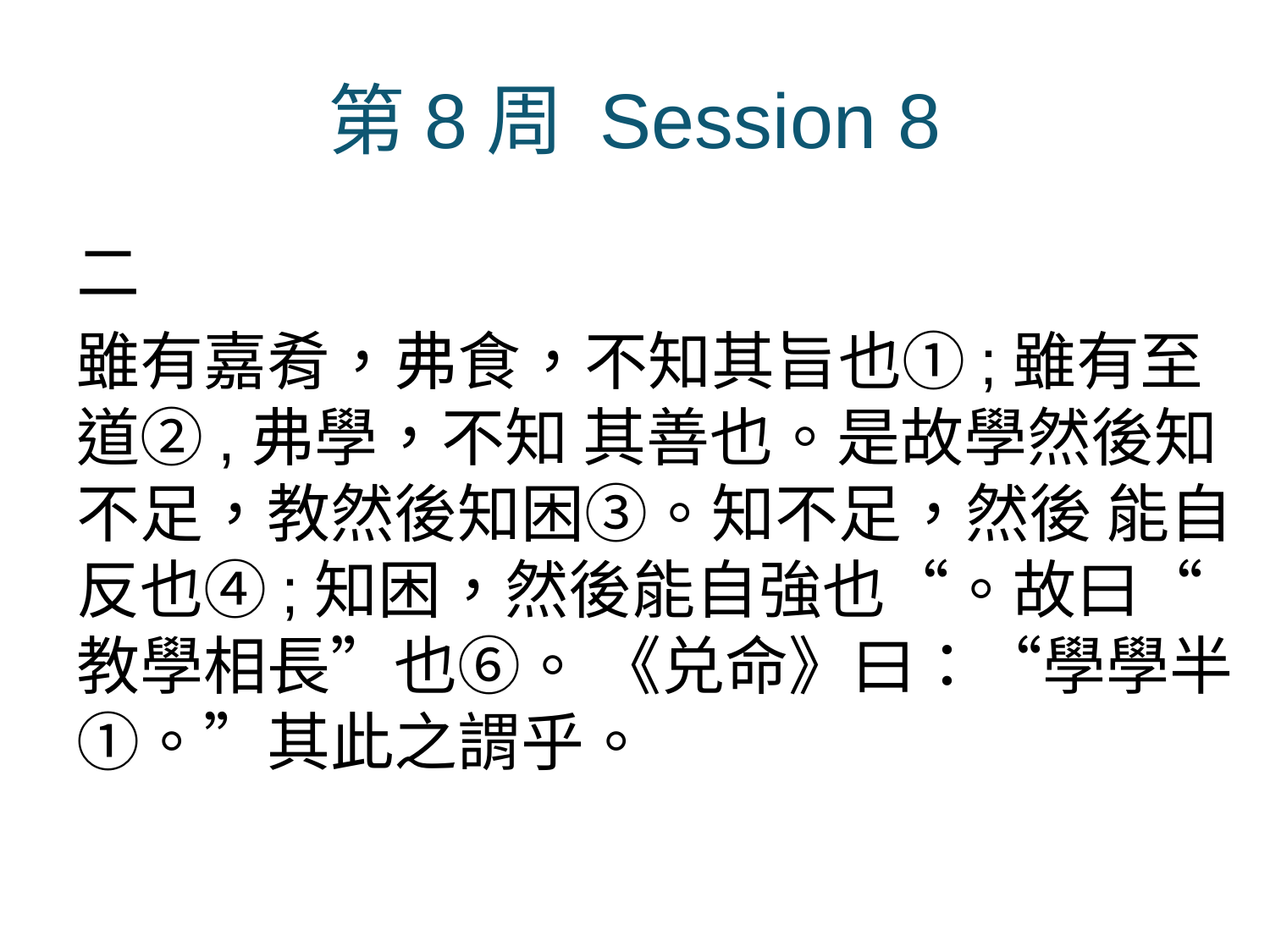

# 第8周 Session 8
二
雖有嘉肴，弗食，不知其旨也①;雖有至道②,弗學，不知 其善也。是故學然後知不足，教然後知困③。知不足，然後 能自反也④;知困，然後能自強也“。故曰“教學相長”也⑥。 《兑命》曰：“學學半①。”其此之謂乎。